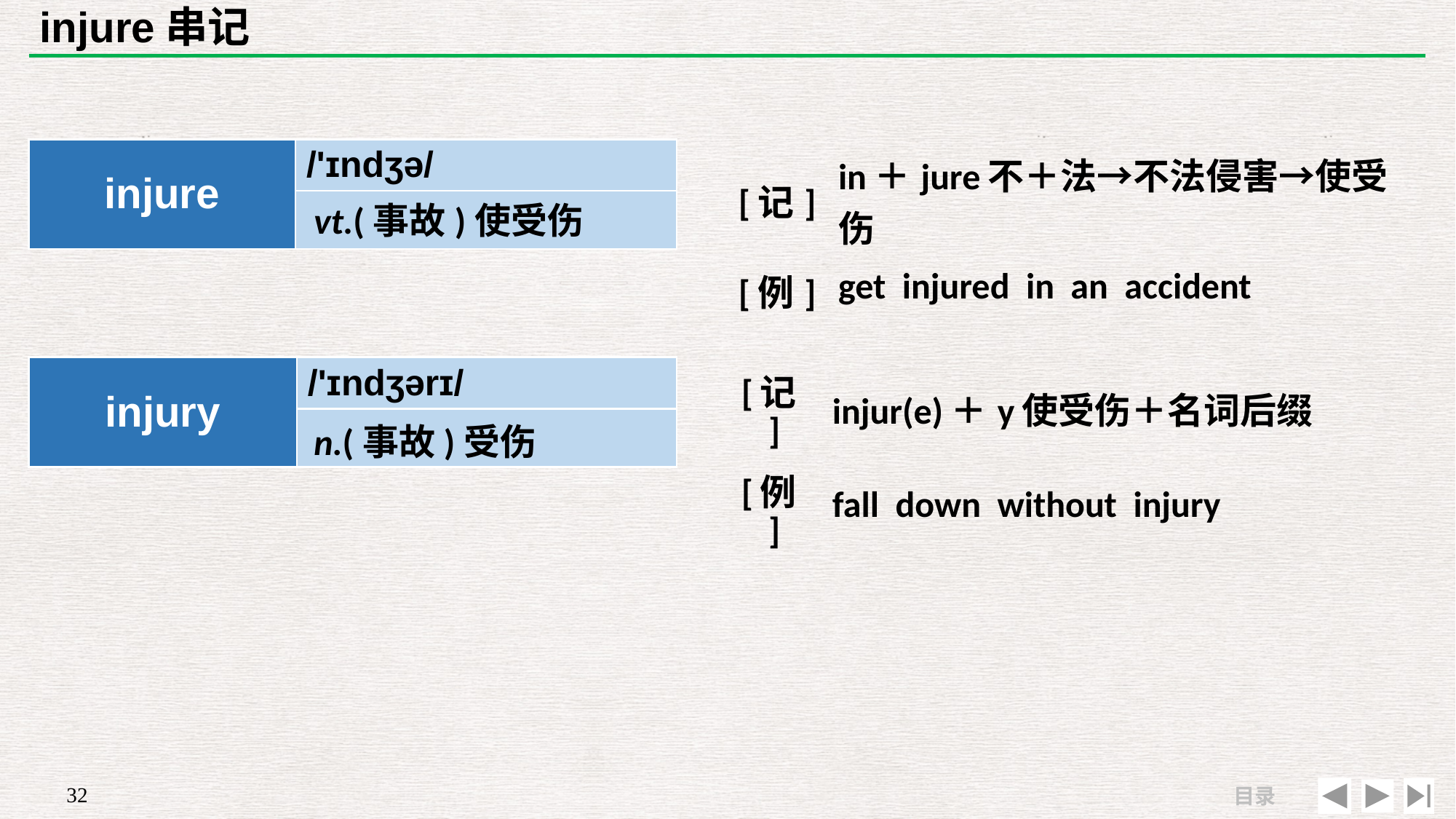

# injure串记

| injure | /'ɪndʒə/ |
| --- | --- |
|  |  |
| [记] | in＋jure不＋法→不法侵害→使受伤 |
| --- | --- |
| [例] | get injured in an accident |
vt.(事故)使受伤
| injury | /'ɪndʒərɪ/ |
| --- | --- |
|  |  |
| [记] | injur(e)＋y使受伤＋名词后缀 |
| --- | --- |
| [例] | fall down without injury |
n.(事故)受伤